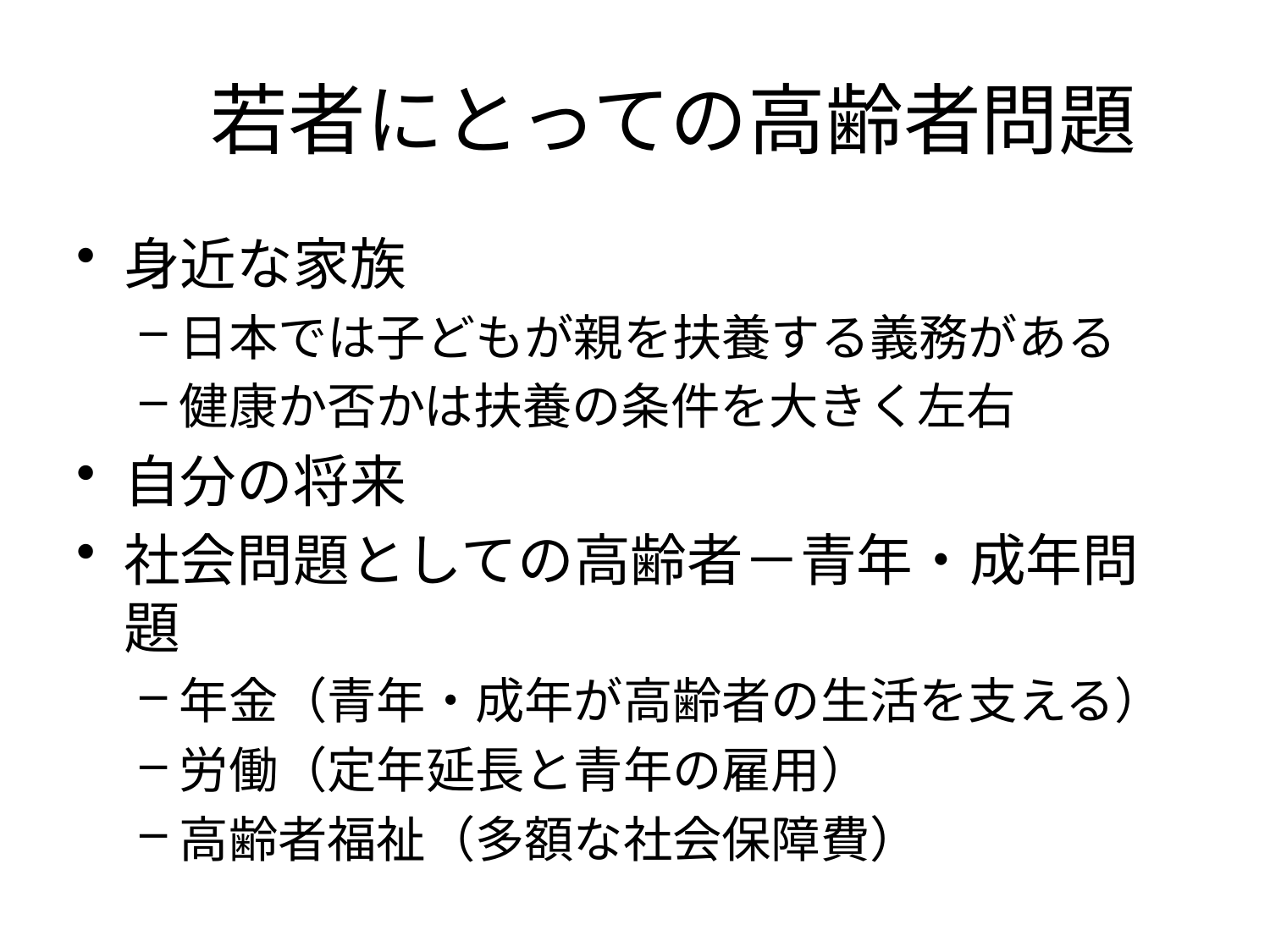

# 若者にとっての高齢者問題
身近な家族
日本では子どもが親を扶養する義務がある
健康か否かは扶養の条件を大きく左右
自分の将来
社会問題としての高齢者－青年・成年問題
年金（青年・成年が高齢者の生活を支える）
労働（定年延長と青年の雇用）
高齢者福祉（多額な社会保障費）